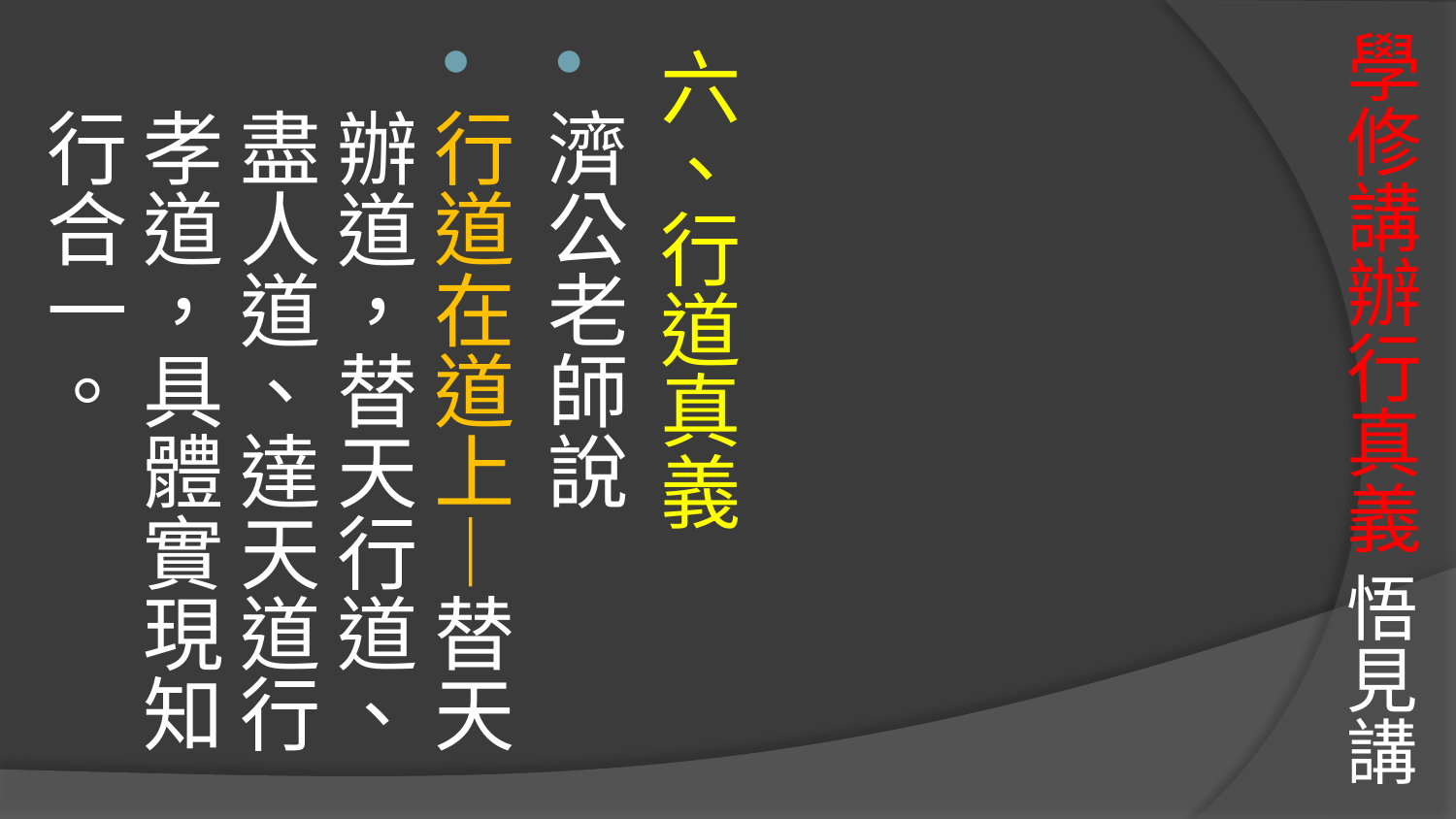

# 學修講辦行真義 悟見講
六、行道真義
濟公老師說
行道在道上—替天辦道，替天行道、盡人道、達天道行孝道，具體實現知行合一。